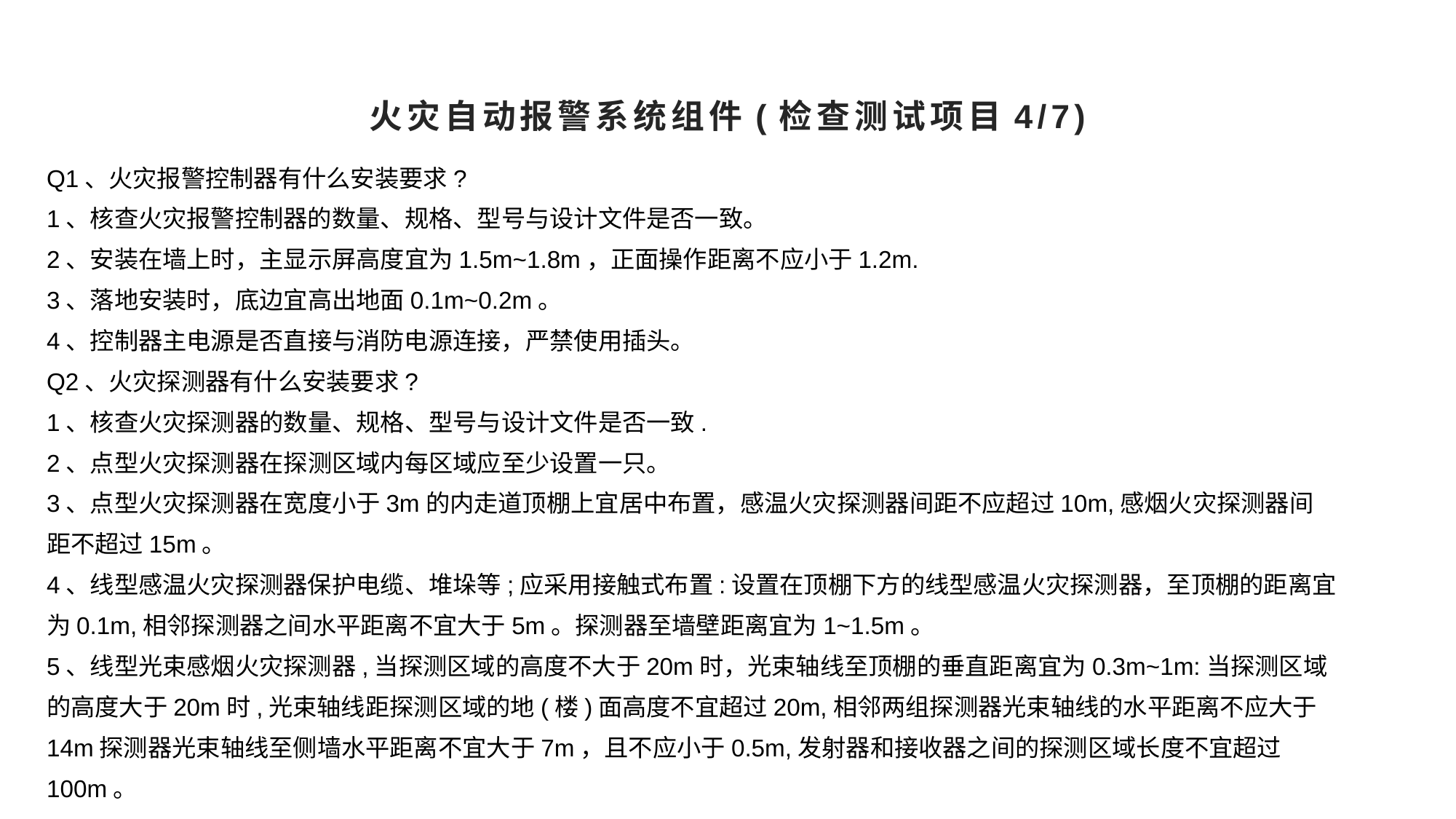

# 火灾自动报警系统组件(检查测试项目4/7)
Q1、火灾报警控制器有什么安装要求?
1、核查火灾报警控制器的数量、规格、型号与设计文件是否一致。
2、安装在墙上时，主显示屏高度宜为1.5m~1.8m，正面操作距离不应小于1.2m.
3、落地安装时，底边宜高出地面0.1m~0.2m。
4、控制器主电源是否直接与消防电源连接，严禁使用插头。
Q2、火灾探测器有什么安装要求?
1、核查火灾探测器的数量、规格、型号与设计文件是否一致.
2、点型火灾探测器在探测区域内每区域应至少设置一只。
3、点型火灾探测器在宽度小于3m的内走道顶棚上宜居中布置，感温火灾探测器间距不应超过10m,感烟火灾探测器间距不超过15m。
4、线型感温火灾探测器保护电缆、堆垛等;应采用接触式布置:设置在顶棚下方的线型感温火灾探测器，至顶棚的距离宜为0.1m,相邻探测器之间水平距离不宜大于5m。探测器至墙壁距离宜为1~1.5m。
5、线型光束感烟火灾探测器,当探测区域的高度不大于20m时，光束轴线至顶棚的垂直距离宜为0.3m~1m:当探测区域的高度大于20m时,光束轴线距探测区域的地(楼)面高度不宜超过20m,相邻两组探测器光束轴线的水平距离不应大于14m探测器光束轴线至侧墙水平距离不宜大于7m，且不应小于0.5m,发射器和接收器之间的探测区域长度不宜超过100m。

29